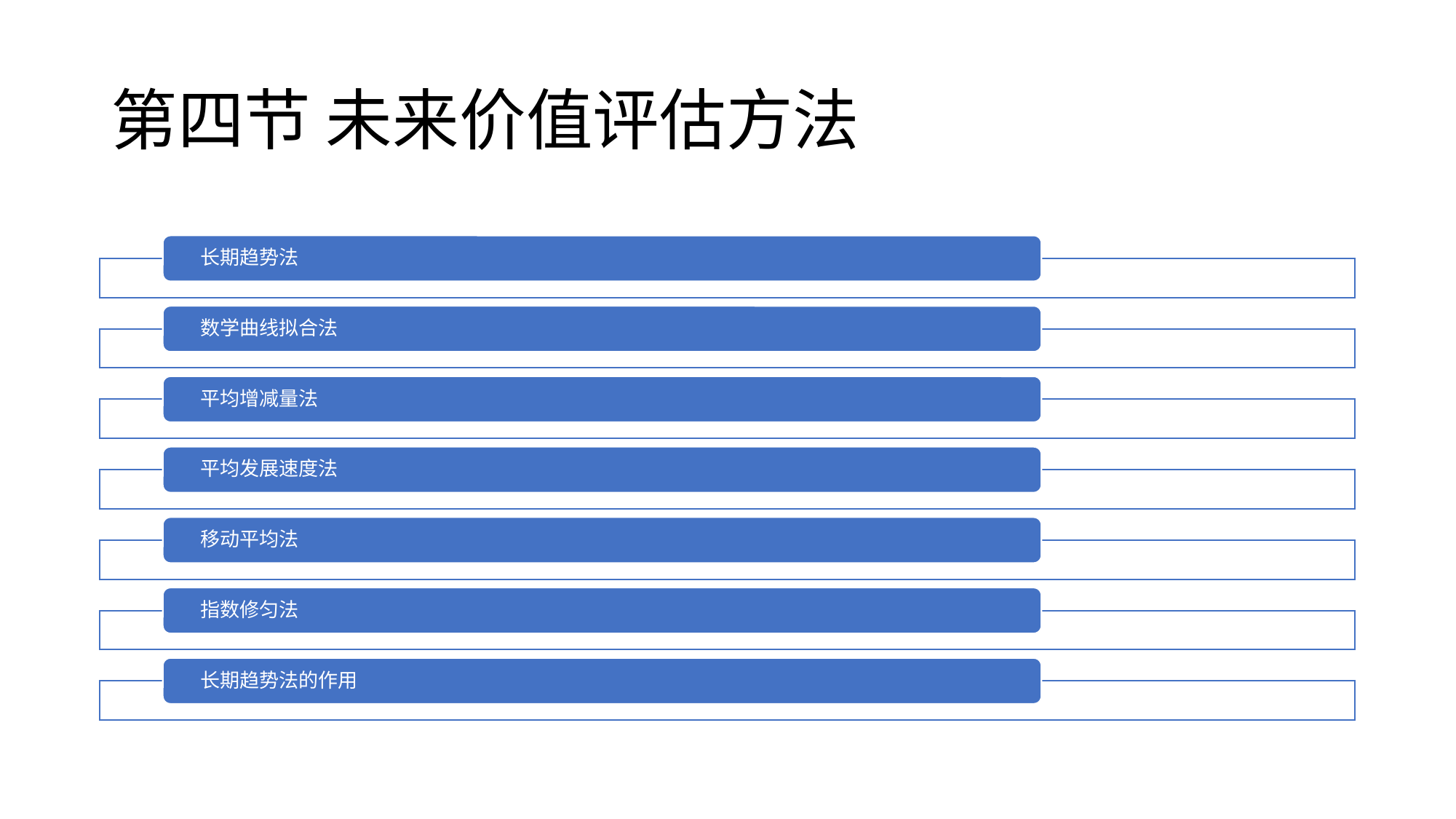

# 第四节 未来价值评估方法
长期趋势法
数学曲线拟合法
平均增减量法
平均发展速度法
移动平均法
指数修匀法
长期趋势法的作用